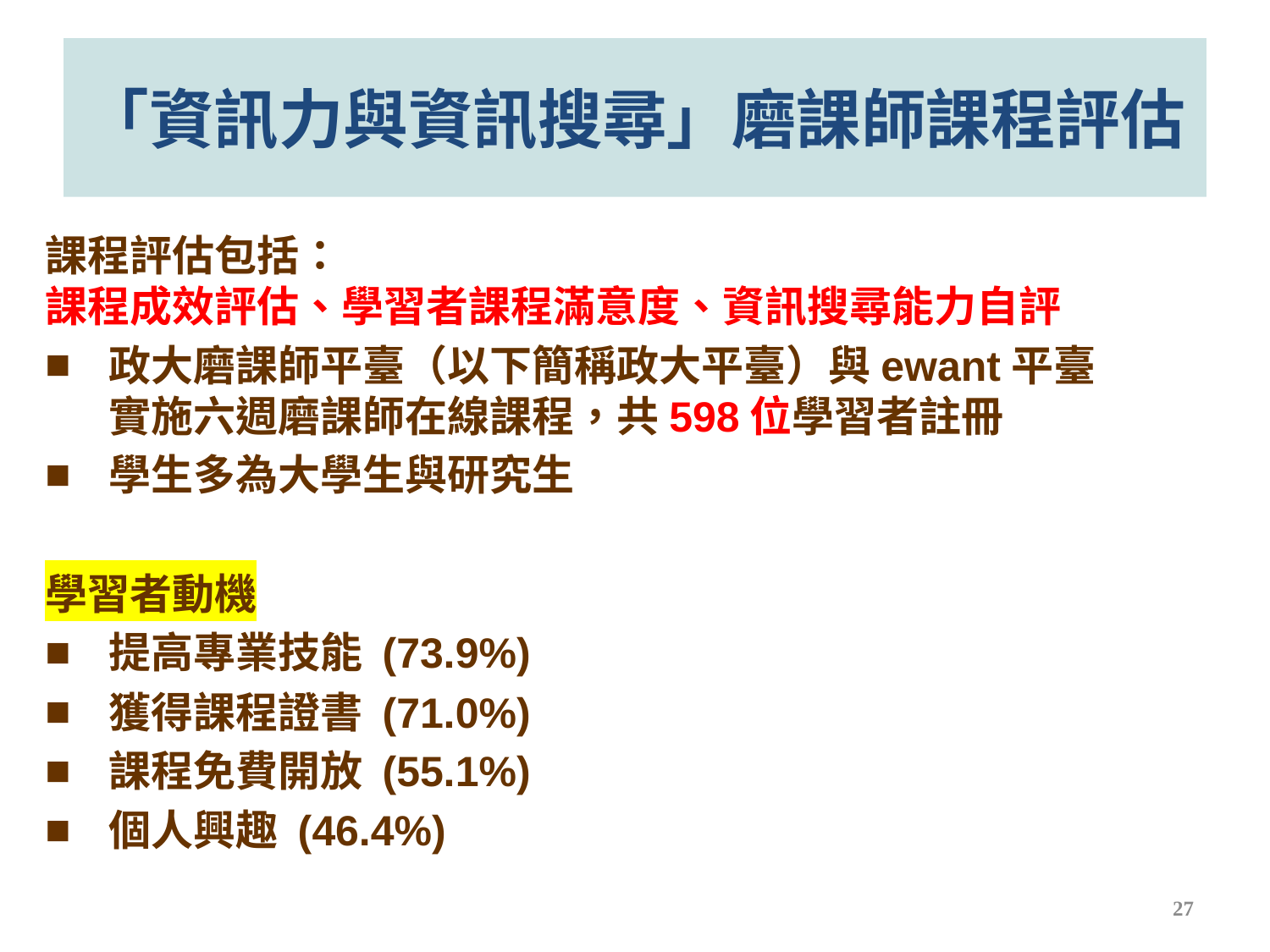

# 「資訊力與資訊搜尋」磨課師課程評估
課程評估包括：
課程成效評估、學習者課程滿意度、資訊搜尋能力自評
政大磨課師平臺（以下簡稱政大平臺）與ewant平臺
實施六週磨課師在線課程，共598位學習者註冊
學生多為大學生與研究生

學習者動機
提高專業技能 (73.9%)
獲得課程證書 (71.0%)
課程免費開放 (55.1%)
個人興趣 (46.4%)
27